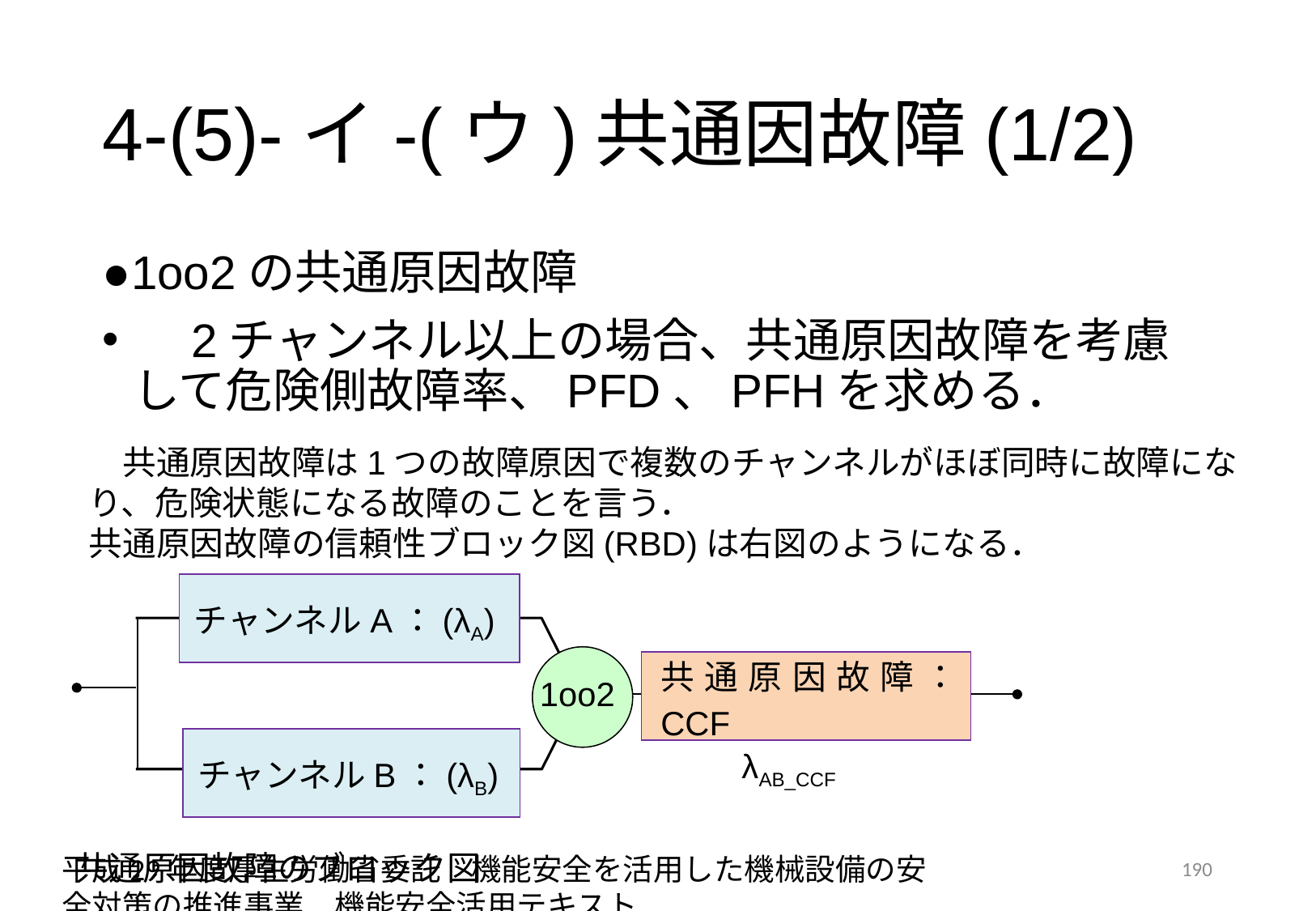

# 4-(5)-イ-(ウ)共通因故障(1/2)
●1oo2の共通原因故障
　2チャンネル以上の場合、共通原因故障を考慮して危険側故障率、PFD、PFHを求める．

　共通原因故障は1つの故障原因で複数のチャンネルがほぼ同時に故障になり、危険状態になる故障のことを言う．
共通原因故障の信頼性ブロック図(RBD)は右図のようになる．

チャンネルA：(λA)

共通原因故障：CCF
1oo2
チャンネルB：(λB)
λAB_CCF
　 共通原因故障のブロック図
平成29年度厚生労働省委託　機能安全を活用した機械設備の安全対策の推進事業　機能安全活用テキスト
190